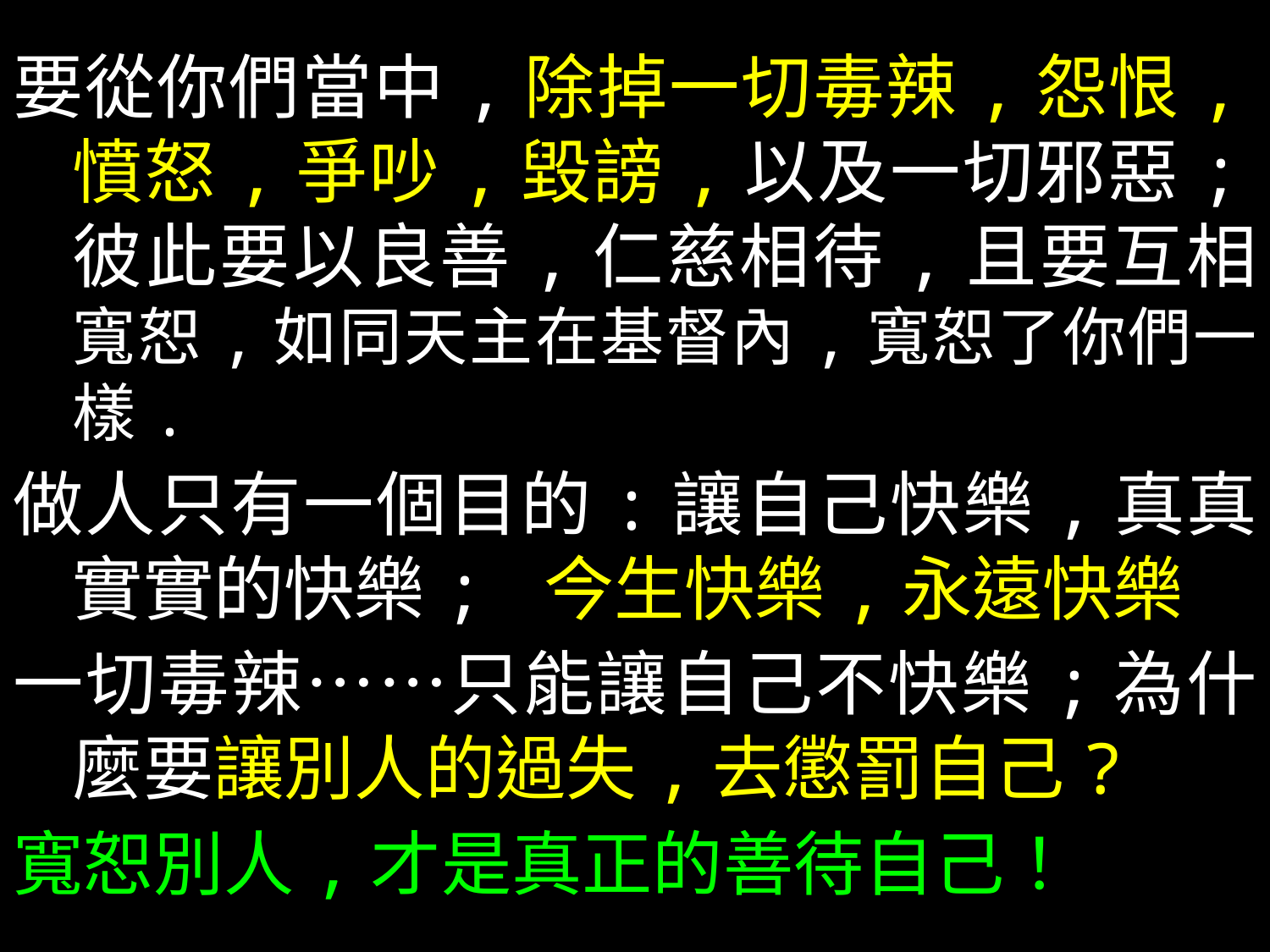

要從你們當中,除掉一切毒辣,怨恨,憤怒,爭吵,毀謗,以及一切邪惡;彼此要以良善,仁慈相待,且要互相寬恕,如同天主在基督內,寬恕了你們一樣.
做人只有一個目的:讓自己快樂,真真實實的快樂; 今生快樂,永遠快樂
一切毒辣……只能讓自己不快樂;為什麼要讓別人的過失,去懲罰自己?
寬恕別人,才是真正的善待自己！